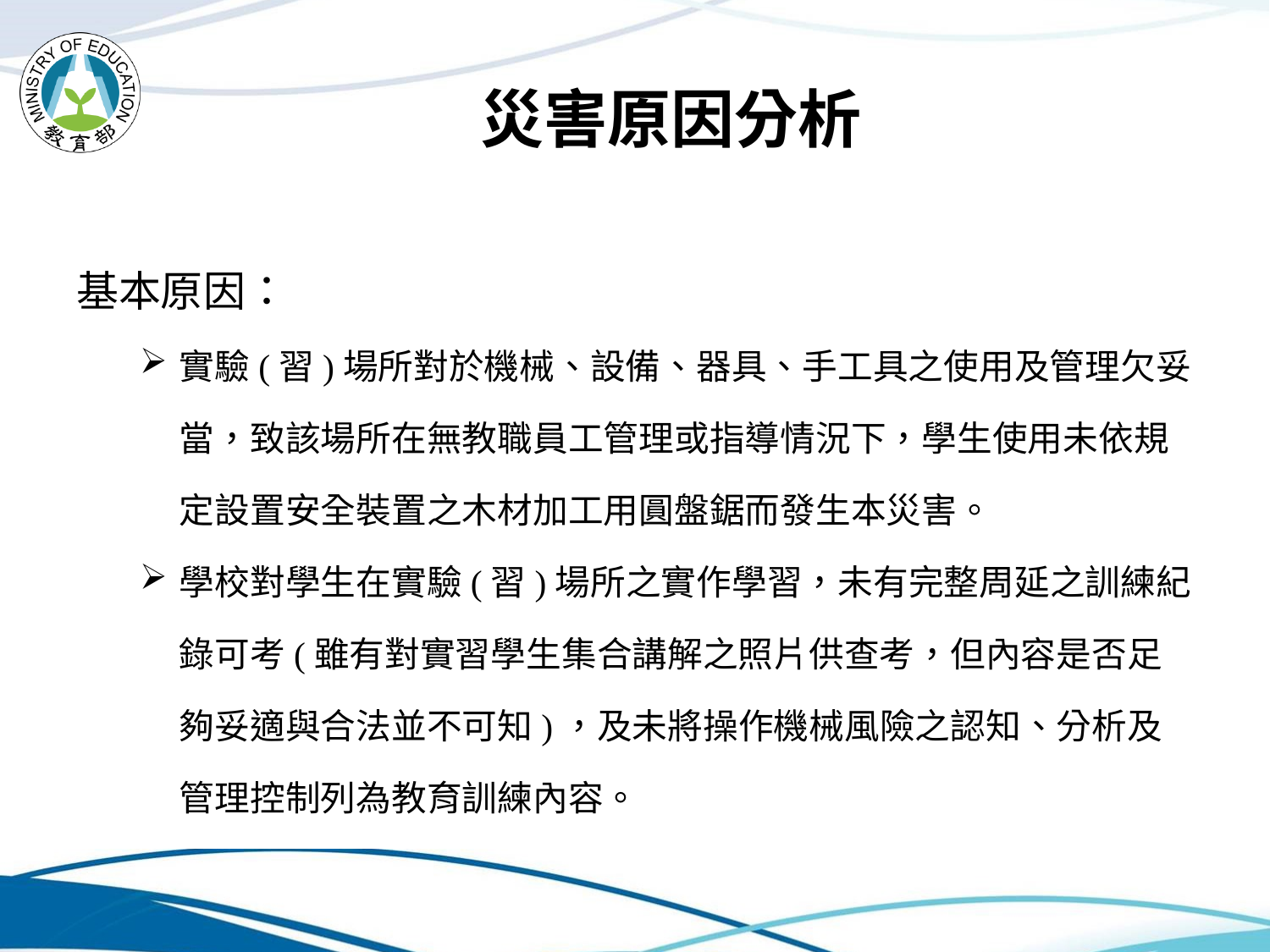

# 災害原因分析
基本原因：
實驗(習)場所對於機械、設備、器具、手工具之使用及管理欠妥當，致該場所在無教職員工管理或指導情況下，學生使用未依規定設置安全裝置之木材加工用圓盤鋸而發生本災害。
學校對學生在實驗(習)場所之實作學習，未有完整周延之訓練紀錄可考(雖有對實習學生集合講解之照片供查考，但內容是否足夠妥適與合法並不可知)，及未將操作機械風險之認知、分析及管理控制列為教育訓練內容。